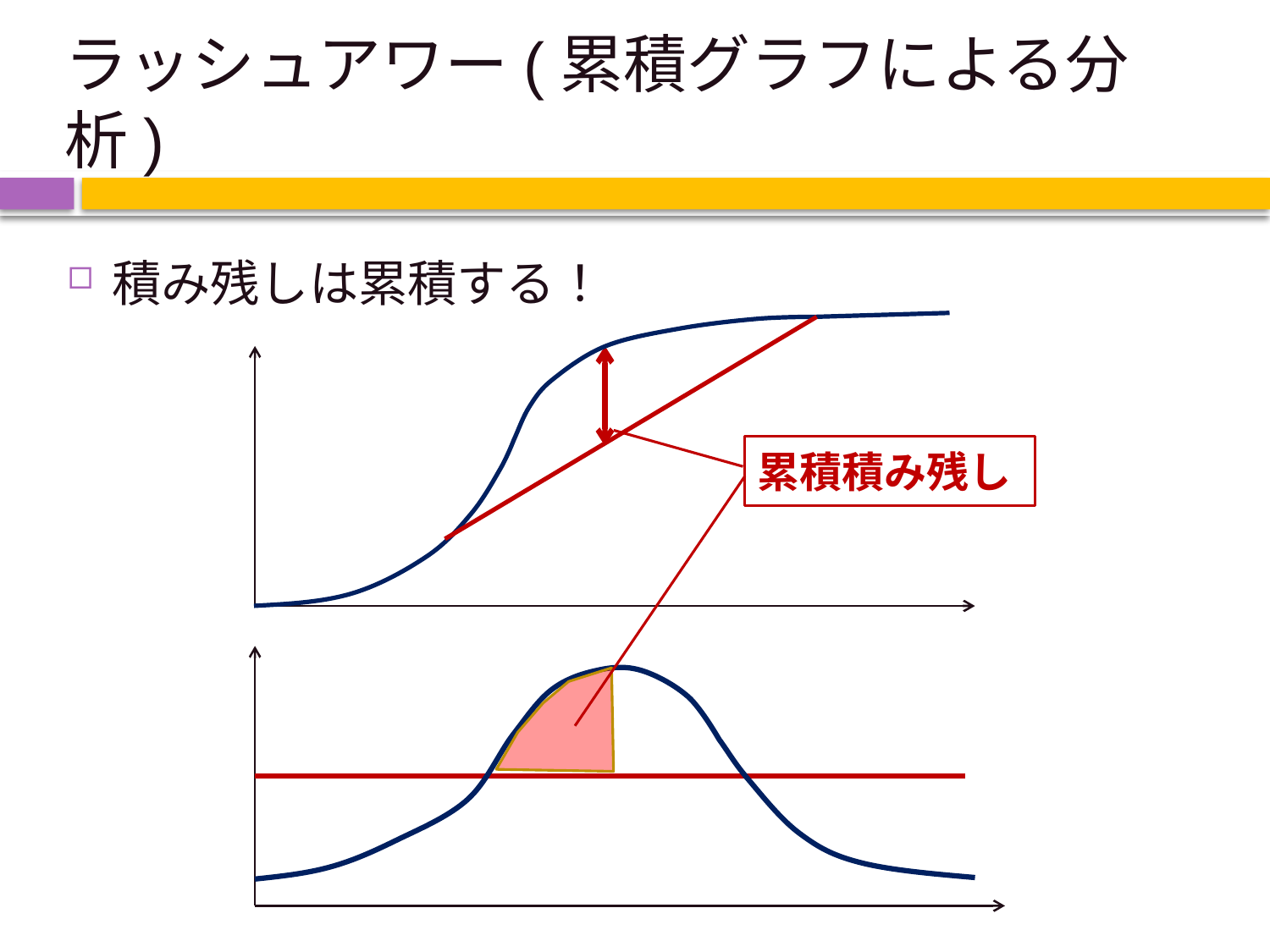

# ラッシュアワー(累積グラフによる分析)
積み残しは累積する！

累積積み残し